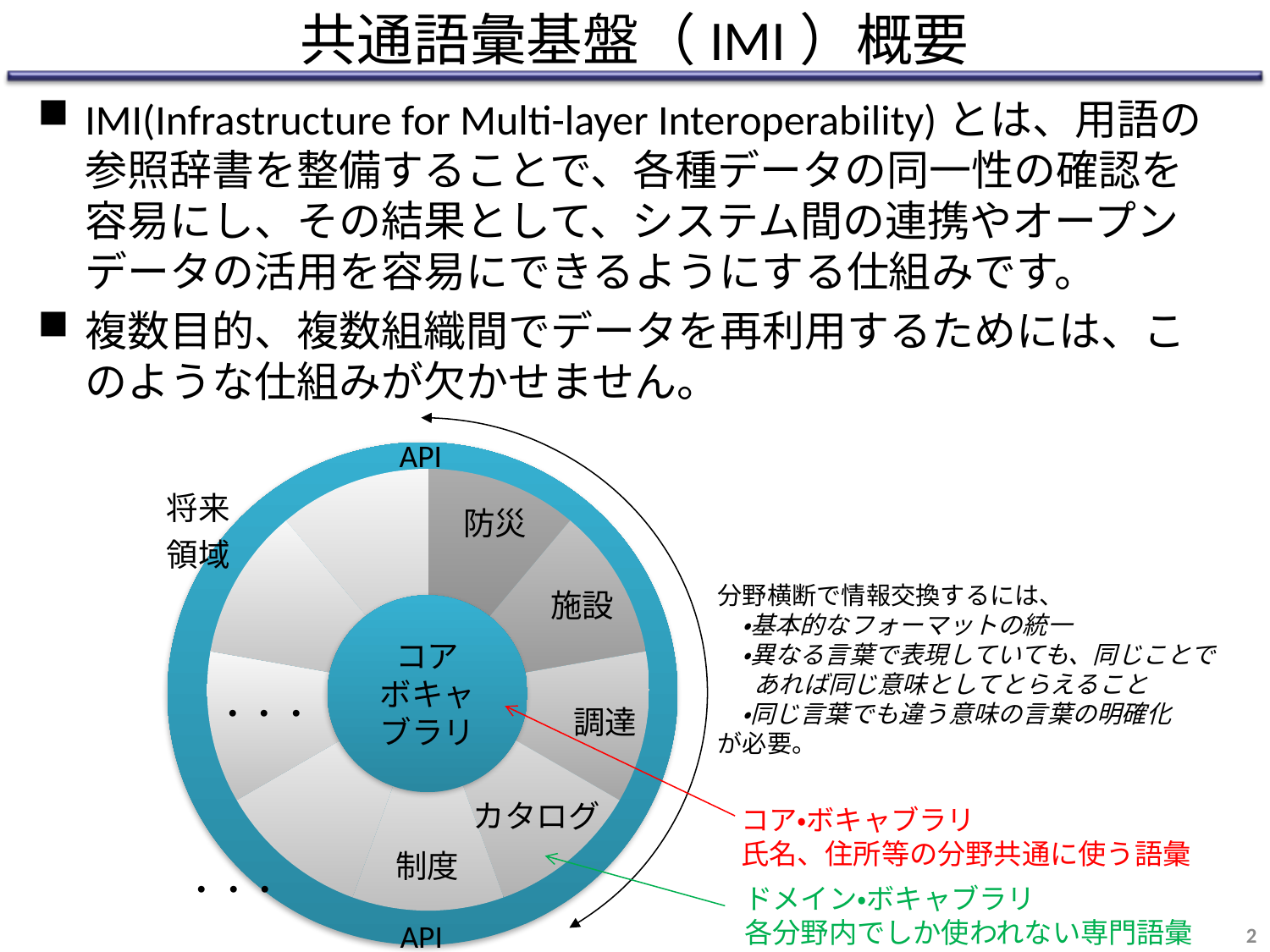

# 共通語彙基盤（IMI）概要
IMI(Infrastructure for Multi-layer Interoperability)とは、用語の参照辞書を整備することで、各種データの同一性の確認を容易にし、その結果として、システム間の連携やオープンデータの活用を容易にできるようにする仕組みです。
複数目的、複数組織間でデータを再利用するためには、このような仕組みが欠かせません。

### Chart

| Category | 売上高 |
|---|---|
| 社会保険 | 10.0 |
| 税 | 10.0 |
| 健康 | 10.0 |
| 防災 | 10.0 |
| センサデータ | 10.0 |
| ・・・ | 10.0 |
| ・・・ | 10.0 |
| 将来領域 | 10.0 |
API

分野横断で情報交換するには、
・基本的なフォーマットの統一
・異なる言葉で表現していても、同じことであれば同じ意味としてとらえること
・同じ言葉でも違う意味の言葉の明確化
が必要。
コア
ボキャブラリ
コア・ボキャブラリ
氏名、住所等の分野共通に使う語彙
ドメイン・ボキャブラリ
各分野内でしか使われない専門語彙
API
2